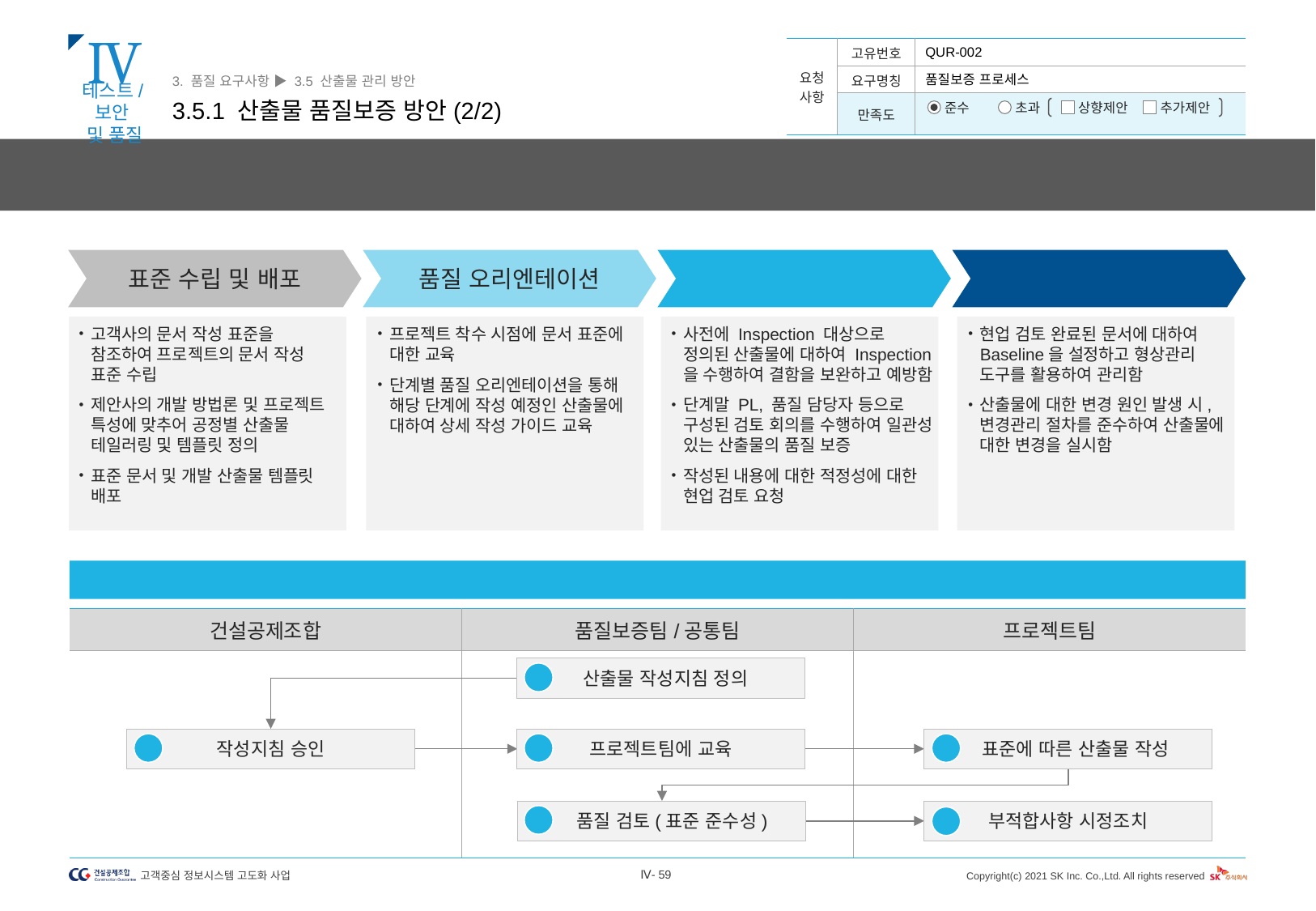

Ⅳ

테스트/보안
및 품질
3. 품질 요구사항 ▶ 3.5 산출물 관리 방안
3.5.1 산출물 품질보증 방안(2/2)
QUR-002
품질보증 프로세스

업무별 Inspection 활동 및 고객과의 검토 활동을 통해 산출물 내용의 적합성을 보증하고, 품질담당자가 검토 활동을 수행하여 표준 및 방법론 준수 여부와 업무 간의 일관성을 보증합니다.
표준 수립 및 배포
품질 오리엔테이션
품질 검토
변경 관리

고객사의 문서 작성 표준을 참조하여 프로젝트의 문서 작성 표준 수립
제안사의 개발 방법론 및 프로젝트 특성에 맞추어 공정별 산출물 테일러링 및 템플릿 정의
표준 문서 및 개발 산출물 템플릿 배포
프로젝트 착수 시점에 문서 표준에 대한 교육
단계별 품질 오리엔테이션을 통해 해당 단계에 작성 예정인 산출물에 대하여 상세 작성 가이드 교육
사전에 Inspection 대상으로 정의된 산출물에 대하여 Inspection을 수행하여 결함을 보완하고 예방함
단계말 PL, 품질 담당자 등으로  구성된 검토 회의를 수행하여 일관성 있는 산출물의 품질 보증
작성된 내용에 대한 적정성에 대한 현업 검토 요청
현업 검토 완료된 문서에 대하여 Baseline을 설정하고 형상관리 도구를 활용하여 관리함
산출물에 대한 변경 원인 발생 시, 변경관리 절차를 준수하여 산출물에 대한 변경을 실시함
표준화 절차
| 건설공제조합 | 품질보증팀/공통팀 | 프로젝트팀 |
| --- | --- | --- |
|  |  |  |
 산출물 작성지침 정의
작성지침 승인
프로젝트팀에 교육
  표준에 따른 산출물 작성
   품질 검토(표준 준수성)
부적합사항 시정조치
1
2
3
4
5
6